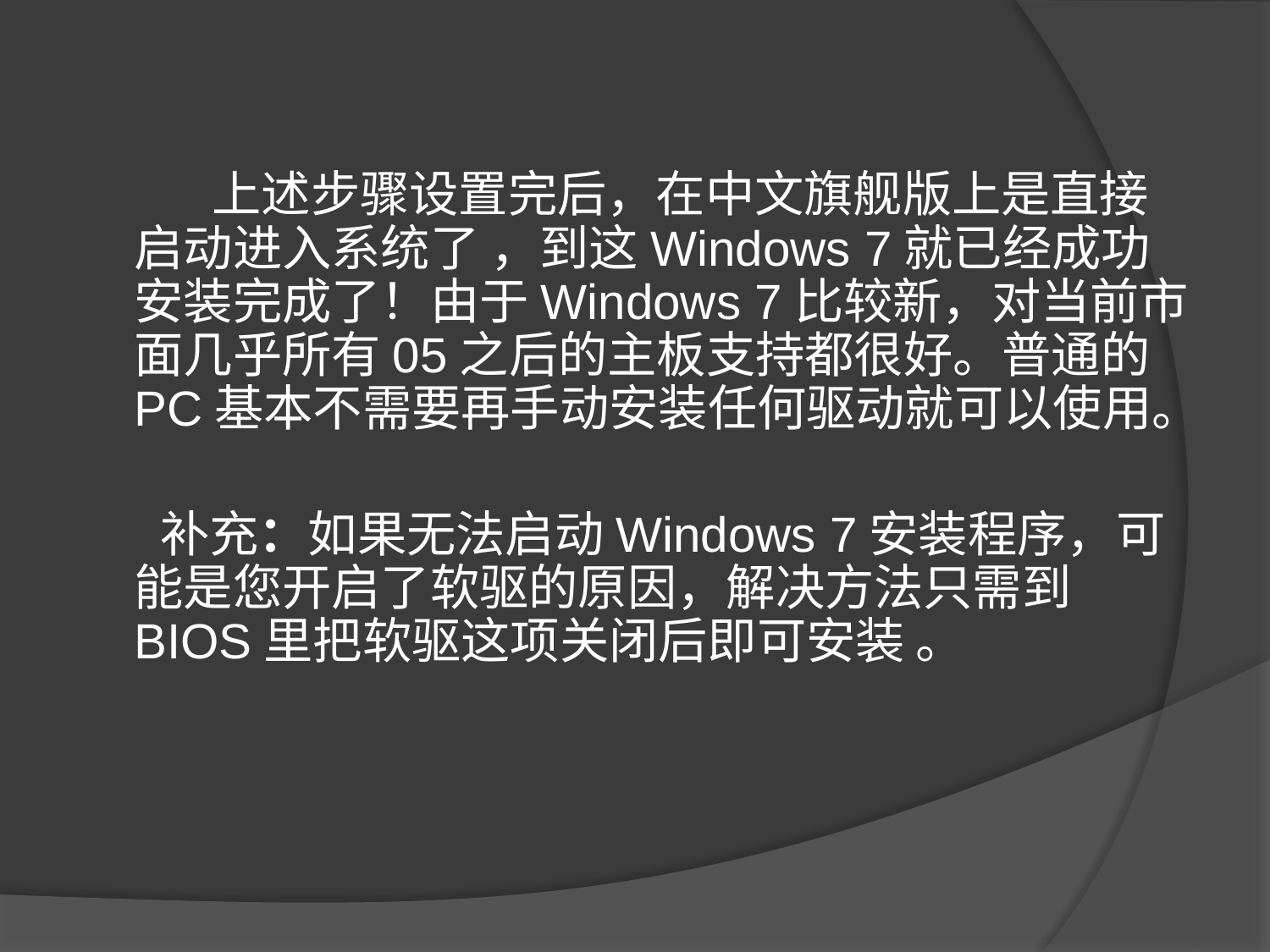

上述步骤设置完后，在中文旗舰版上是直接启动进入系统了 ，到这Windows 7就已经成功安装完成了！由于Windows 7比较新，对当前市面几乎所有05之后的主板支持都很好。普通的PC基本不需要再手动安装任何驱动就可以使用。

      补充：如果无法启动Windows 7安装程序，可能是您开启了软驱的原因，解决方法只需到BIOS里把软驱这项关闭后即可安装 。